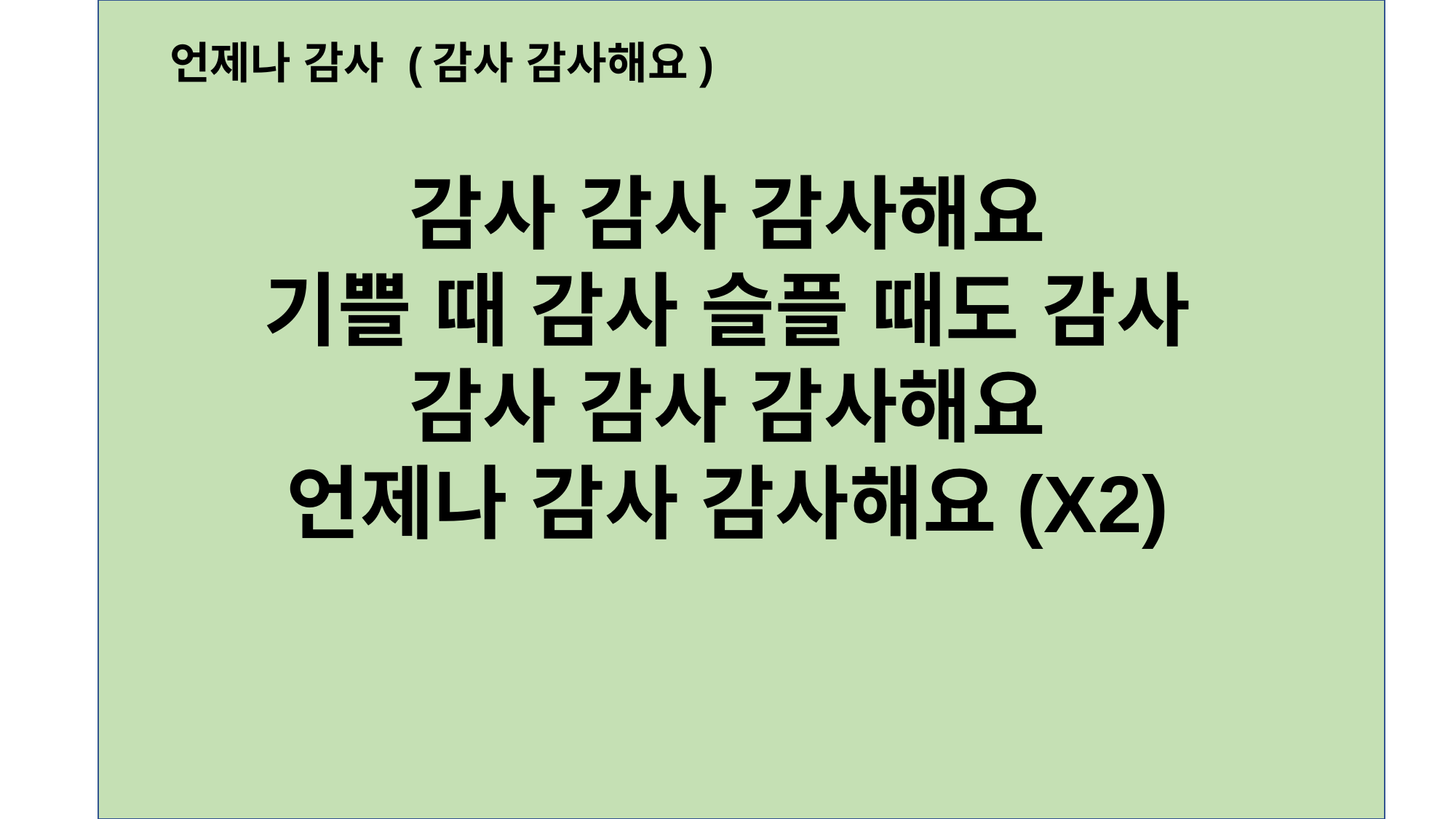

언제나 감사 (감사 감사해요)
감사 감사 감사해요
기쁠 때 감사 슬플 때도 감사
감사 감사 감사해요
언제나 감사 감사해요(X2)